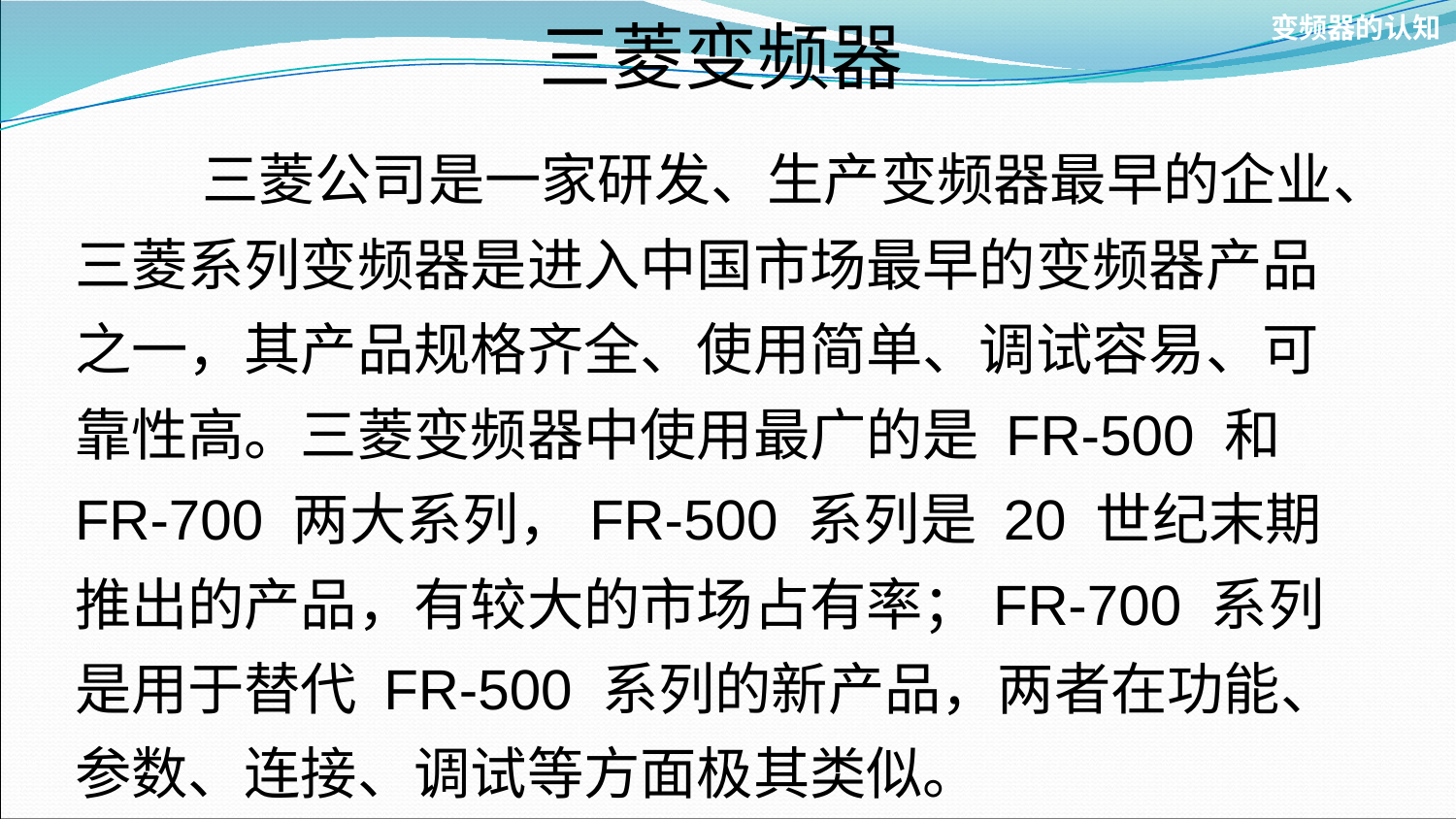

变频器的认知
三菱变频器
         三菱公司是一家研发、生产变频器最早的企业、三菱系列变频器是进入中国市场最早的变频器产品之一，其产品规格齐全、使用简单、调试容易、可靠性高。三菱变频器中使用最广的是 FR-500 和 FR-700 两大系列，FR-500 系列是 20 世纪末期推出的产品，有较大的市场占有率；FR-700 系列是用于替代 FR-500 系列的新产品，两者在功能、参数、连接、调试等方面极其类似。